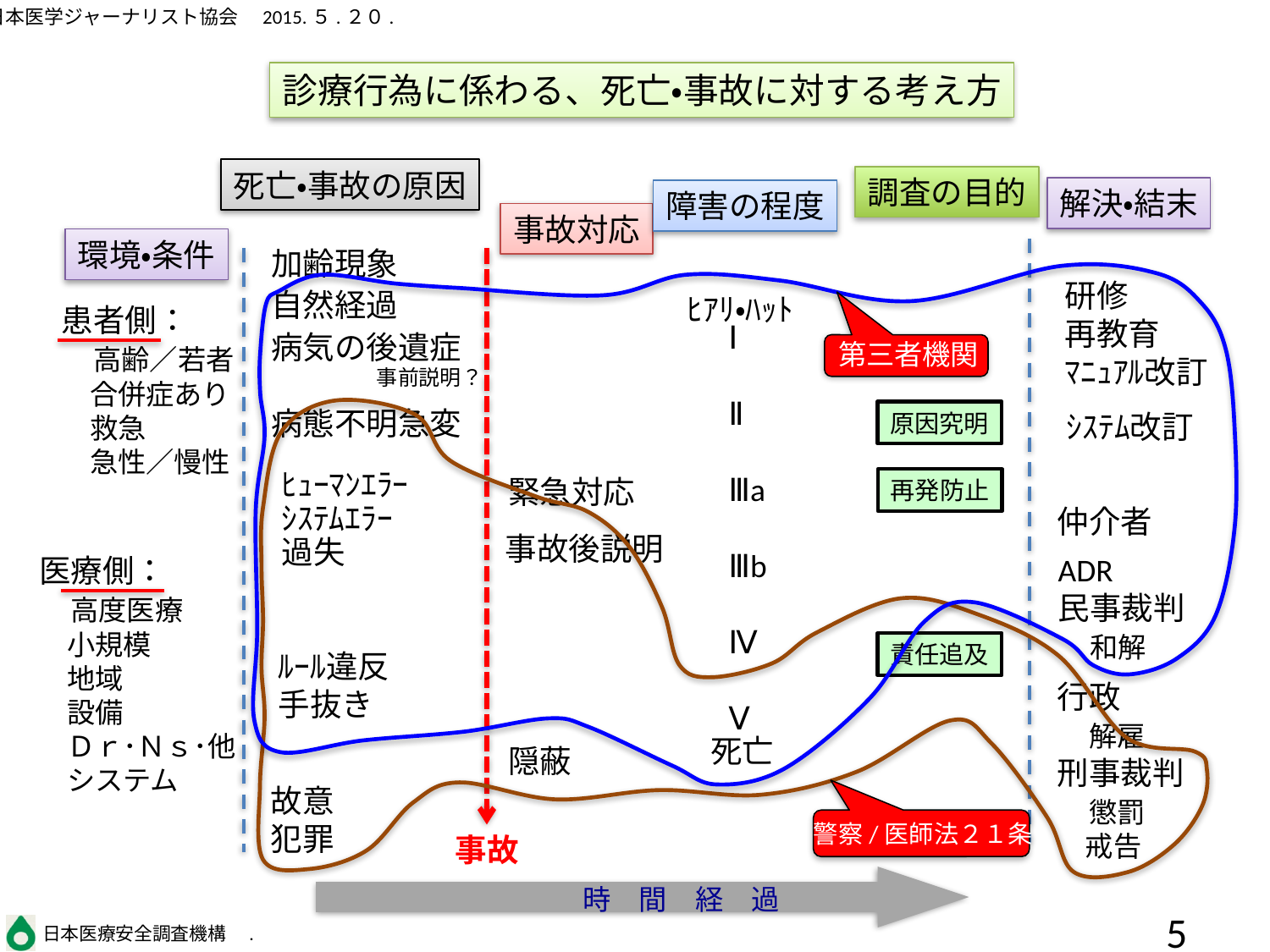

診療行為に係わる、死亡・事故に対する考え方
死亡・事故の原因
加齢現象
自然経過
病気の後遺症
病態不明急変
事前説明？
ﾋｭｰﾏﾝｴﾗｰ
ｼｽﾃﾑｴﾗｰ
過失
ﾙｰﾙ違反
手抜き
故意
犯罪
調査の目的
原因究明
再発防止
責任追及
解決・結末
研修
再教育
ﾏﾆｭｱﾙ改訂
ｼｽﾃﾑ改訂
仲介者
ADR
民事裁判
　和解
行政
　解雇
刑事裁判
　懲罰
　戒告

障害の程度
ﾋｱﾘ・ﾊｯﾄ
Ⅰ

Ⅱ

Ⅲa

Ⅲb

Ⅳ

Ⅴ
死亡
事故対応
緊急対応
事故後説明
隠蔽
環境・条件
患者側：
　高齢／若者
　合併症あり
　救急
　急性／慢性
医療側：
　高度医療
　小規模
　地域
　設備
　Ｄｒ･Ｎｓ･他
　システム
事故
時　間　経　過

第三者機関

警察/医師法２１条